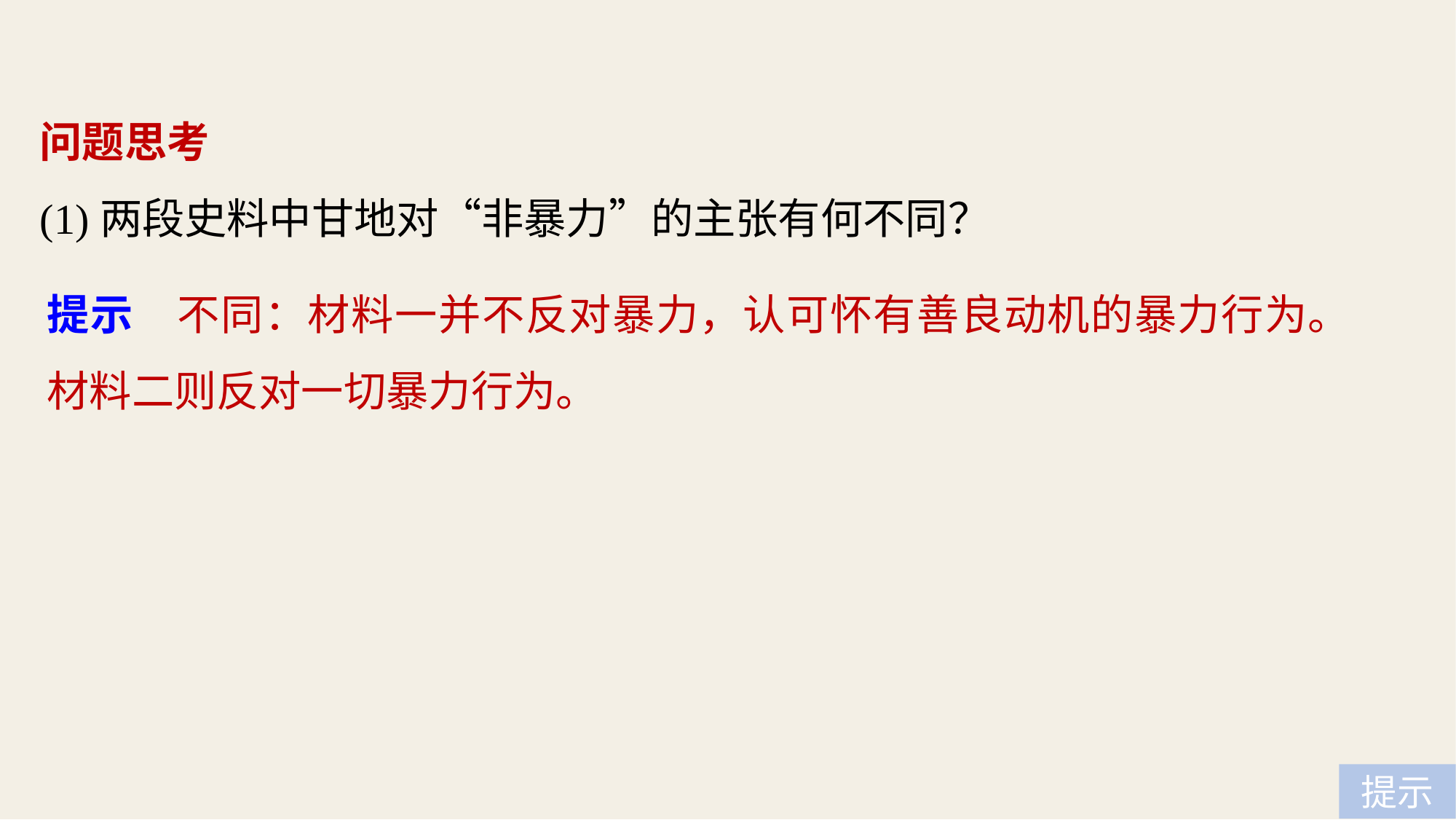

问题思考
(1)两段史料中甘地对“非暴力”的主张有何不同？
提示　不同：材料一并不反对暴力，认可怀有善良动机的暴力行为。材料二则反对一切暴力行为。
提示